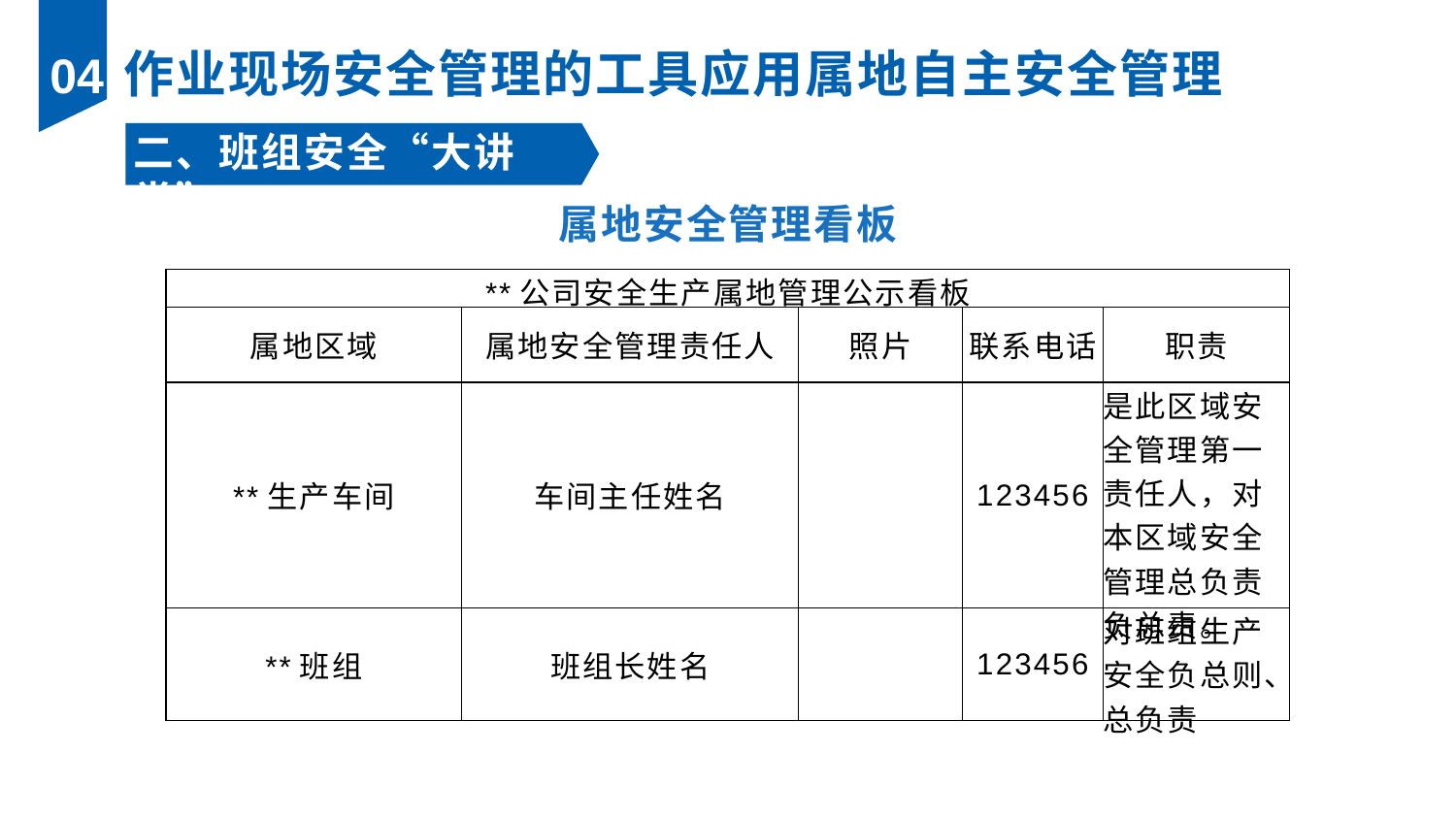

作业现场安全管理的工具应用属地自主安全管理
04
二、班组安全“大讲堂”

属地安全管理看板
| \*\*公司安全生产属地管理公示看板 |  |  |  |  |
| --- | --- | --- | --- | --- |
| 属地区域 | 属地安全管理责任人 | 照片 | 联系电话 | 职责 |
| \*\*生产车间 | 车间主任姓名 |  | 123456 | 是此区域安全管理第一责任人，对本区域安全管理总负责负总责。 |
| \*\*班组 | 班组长姓名 |  | 123456 | 对班组生产安全负总则、总负责 |